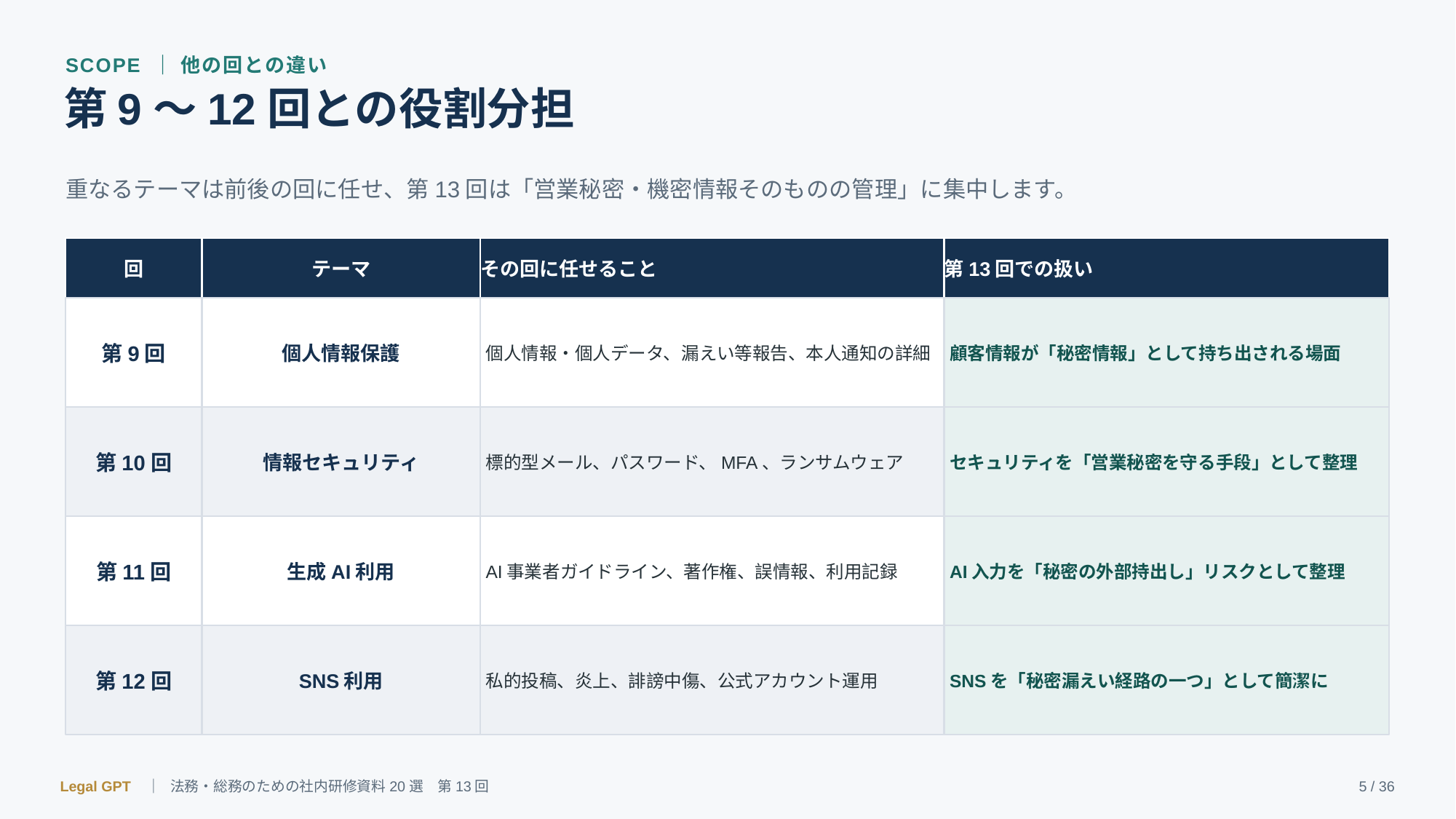

SCOPE ｜ 他の回との違い
第9〜12回との役割分担
重なるテーマは前後の回に任せ、第13回は「営業秘密・機密情報そのものの管理」に集中します。

回

テーマ

その回に任せること

第13回での扱い

第9回

個人情報保護

個人情報・個人データ、漏えい等報告、本人通知の詳細

顧客情報が「秘密情報」として持ち出される場面

第10回

情報セキュリティ

標的型メール、パスワード、MFA、ランサムウェア

セキュリティを「営業秘密を守る手段」として整理

第11回

生成AI利用

AI事業者ガイドライン、著作権、誤情報、利用記録

AI入力を「秘密の外部持出し」リスクとして整理

第12回

SNS利用

私的投稿、炎上、誹謗中傷、公式アカウント運用

SNSを「秘密漏えい経路の一つ」として簡潔に
Legal GPT   ｜   法務・総務のための社内研修資料20選　第13回
5 / 36